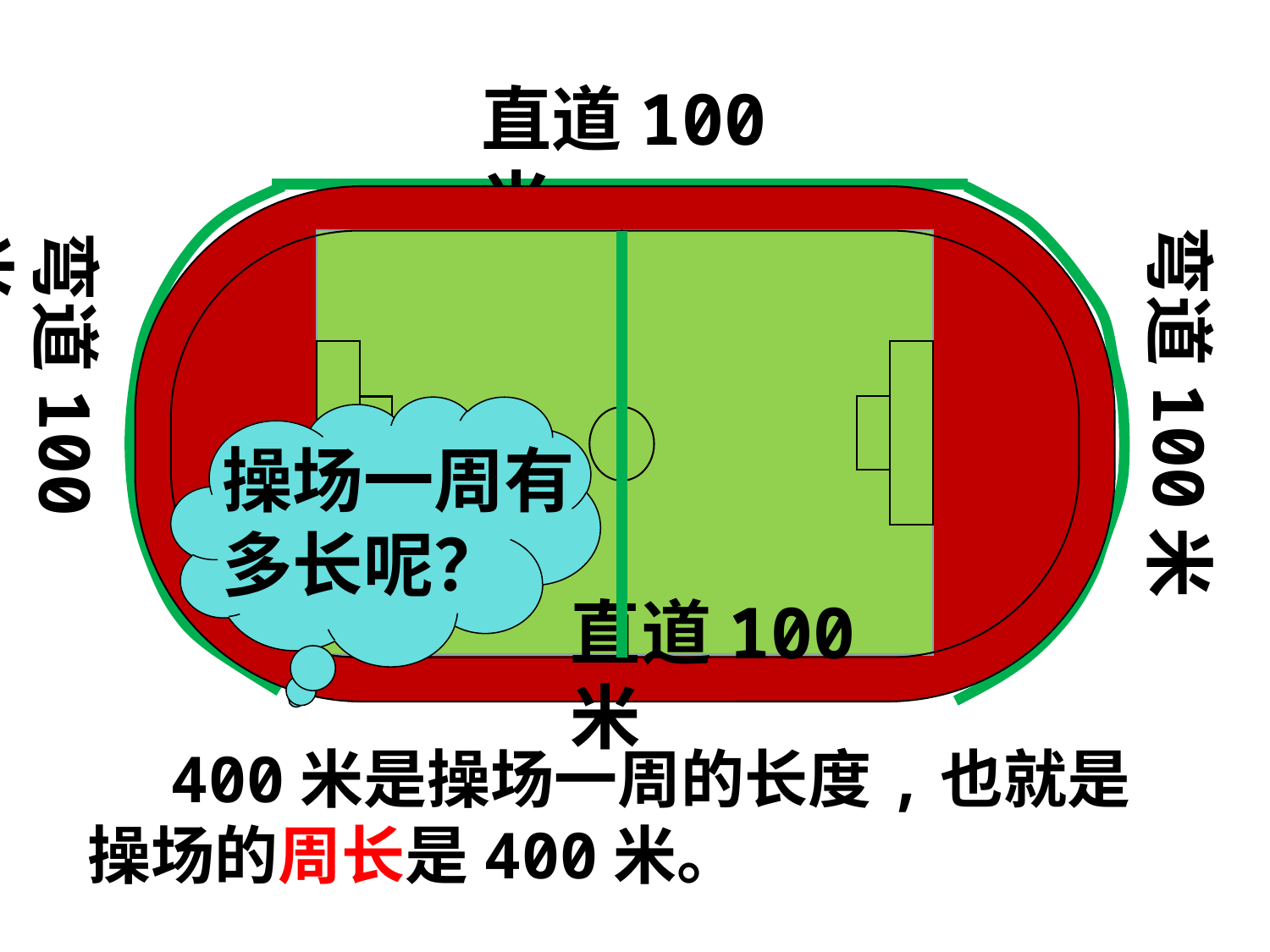

直道100米

弯道100米

弯道100米

操场一周有多长呢？
直道100米
        400米是操场一周的长度,也就是
  操场的周长是400米。